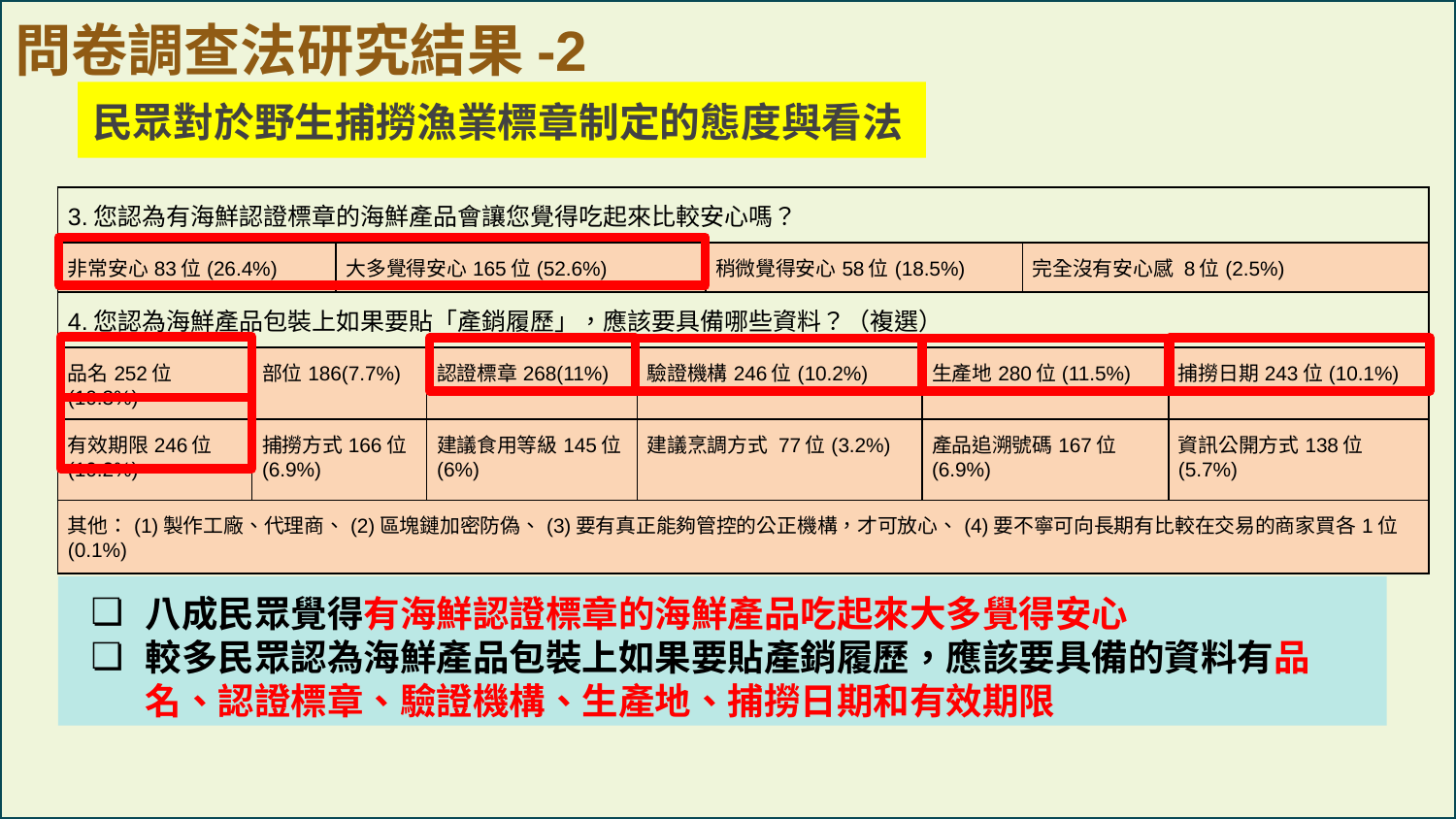

問卷調查法研究結果-2
民眾對於野生捕撈漁業標章制定的態度與看法
| 3.您認為有海鮮認證標章的海鮮產品會讓您覺得吃起來比較安心嗎？ |  |  |  |  |  |  |  |  |  |  |  |  |
| --- | --- | --- | --- | --- | --- | --- | --- | --- | --- | --- | --- | --- |
| 非常安心83位(26.4%) |  | 大多覺得安心165位(52.6%) |  |  |  | 稍微覺得安心58位(18.5%) |  |  | 完全沒有安心感 8位(2.5%) |  |  |  |
| 4.您認為海鮮產品包裝上如果要貼「產銷履歷」，應該要具備哪些資料？（複選） |  |  |  |  |  |  |  |  |  |  |  |  |
| 品名252位(10.3%) | 部位186(7.7%) |  | 認證標章268(11%) |  | 驗證機構246位(10.2%) |  |  | 生產地280位(11.5%) |  |  | 捕撈日期243位(10.1%) |  |
| 有效期限246位 (10.2%) | 捕撈方式166位 (6.9%) |  | 建議食用等級145位(6%) |  | 建議烹調方式 77位(3.2%) |  |  | 產品追溯號碼167位 (6.9%) |  |  | 資訊公開方式138位 (5.7%) |  |
| 其他：(1)製作工廠、代理商、(2)區塊鏈加密防偽、(3)要有真正能夠管控的公正機構，才可放心、(4)要不寧可向長期有比較在交易的商家買各1位(0.1%) |  |  |  |  |  |  |  |  |  |  |  |  |

八成民眾覺得有海鮮認證標章的海鮮產品吃起來大多覺得安心
較多民眾認為海鮮產品包裝上如果要貼產銷履歷，應該要具備的資料有品名、認證標章、驗證機構、生產地、捕撈日期和有效期限